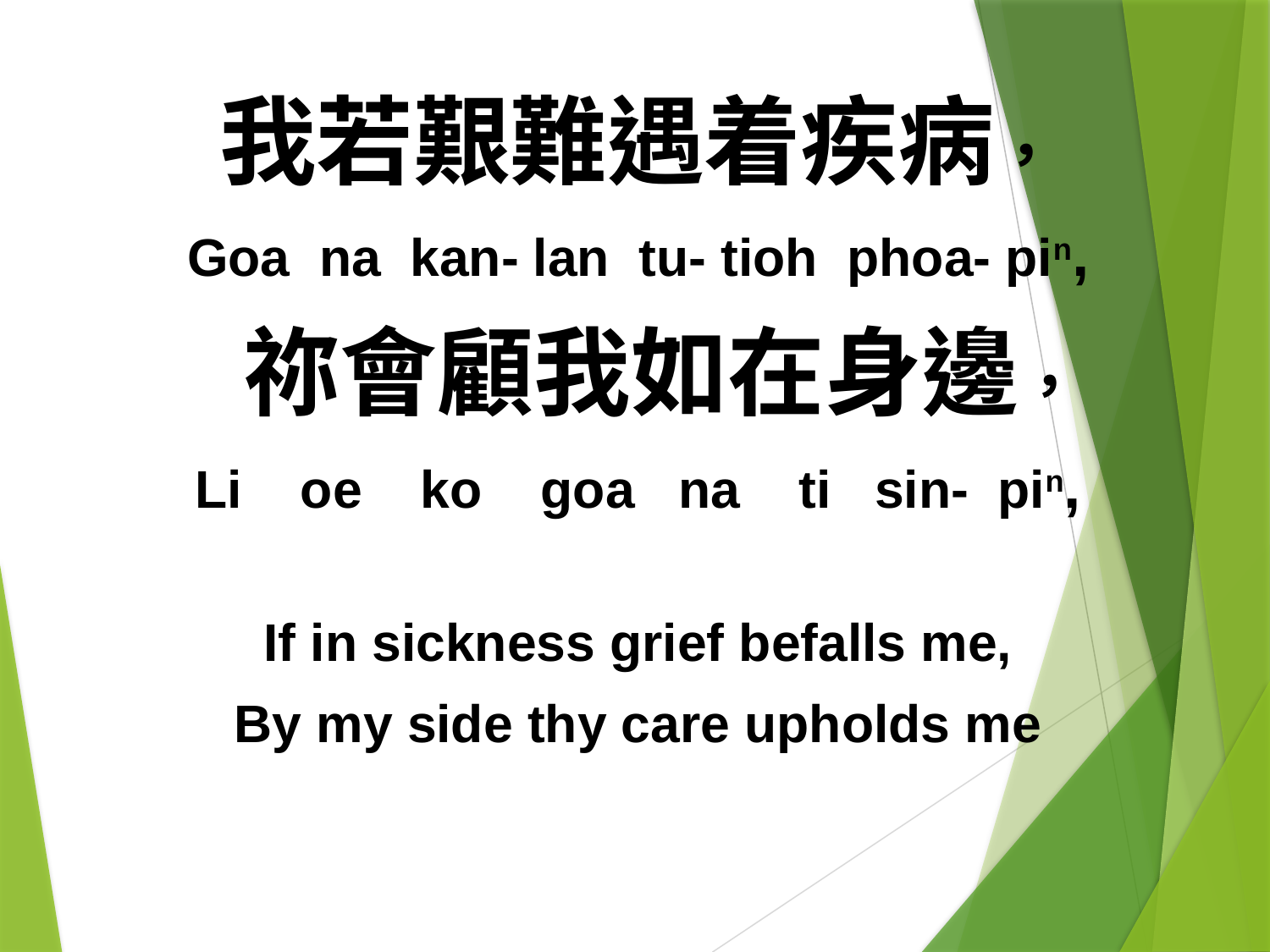

我若艱難遇着疾病，
Goa  na  kan- lan  tu- tioh  phoa- pin,
 祢會顧我如在身邊，
Li    oe    ko    goa   na    ti   sin-  pin,

If in sickness grief befalls me,
By my side thy care upholds me